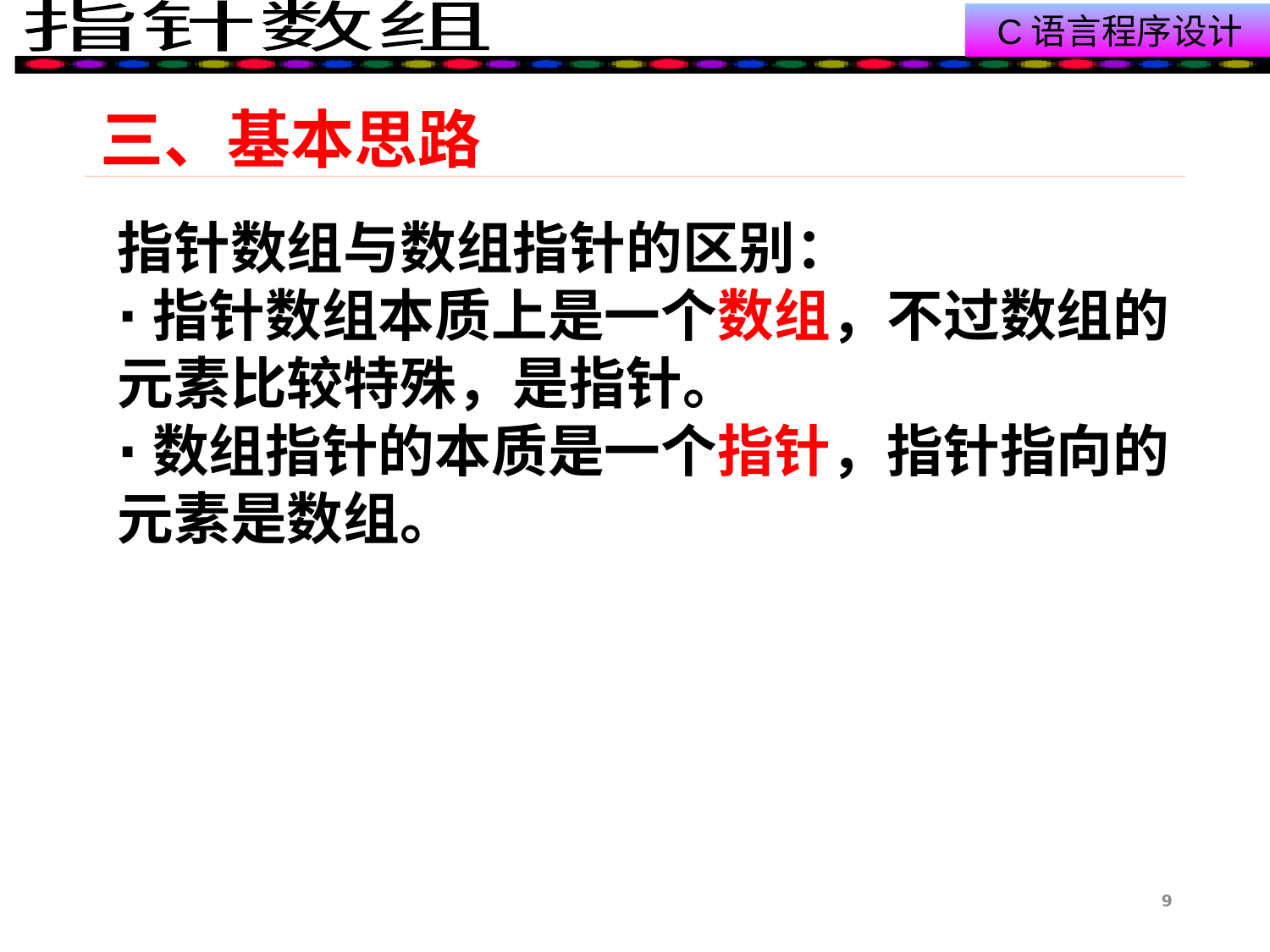

# 三、基本思路
指针数组与数组指针的区别：
·指针数组本质上是一个数组，不过数组的元素比较特殊，是指针。
·数组指针的本质是一个指针，指针指向的元素是数组。
9